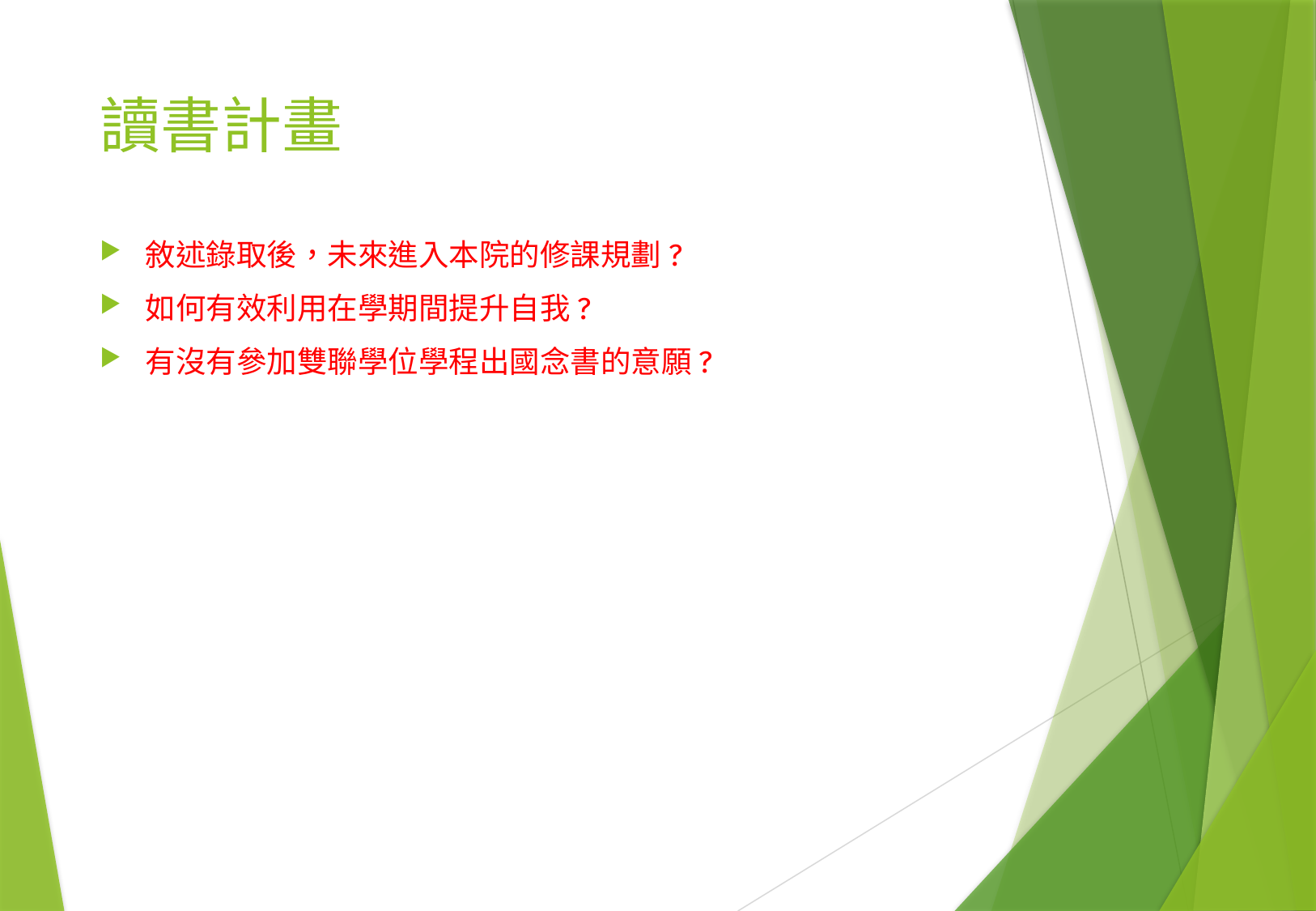

# 讀書計畫
敘述錄取後，未來進入本院的修課規劃?
如何有效利用在學期間提升自我?
有沒有參加雙聯學位學程出國念書的意願?